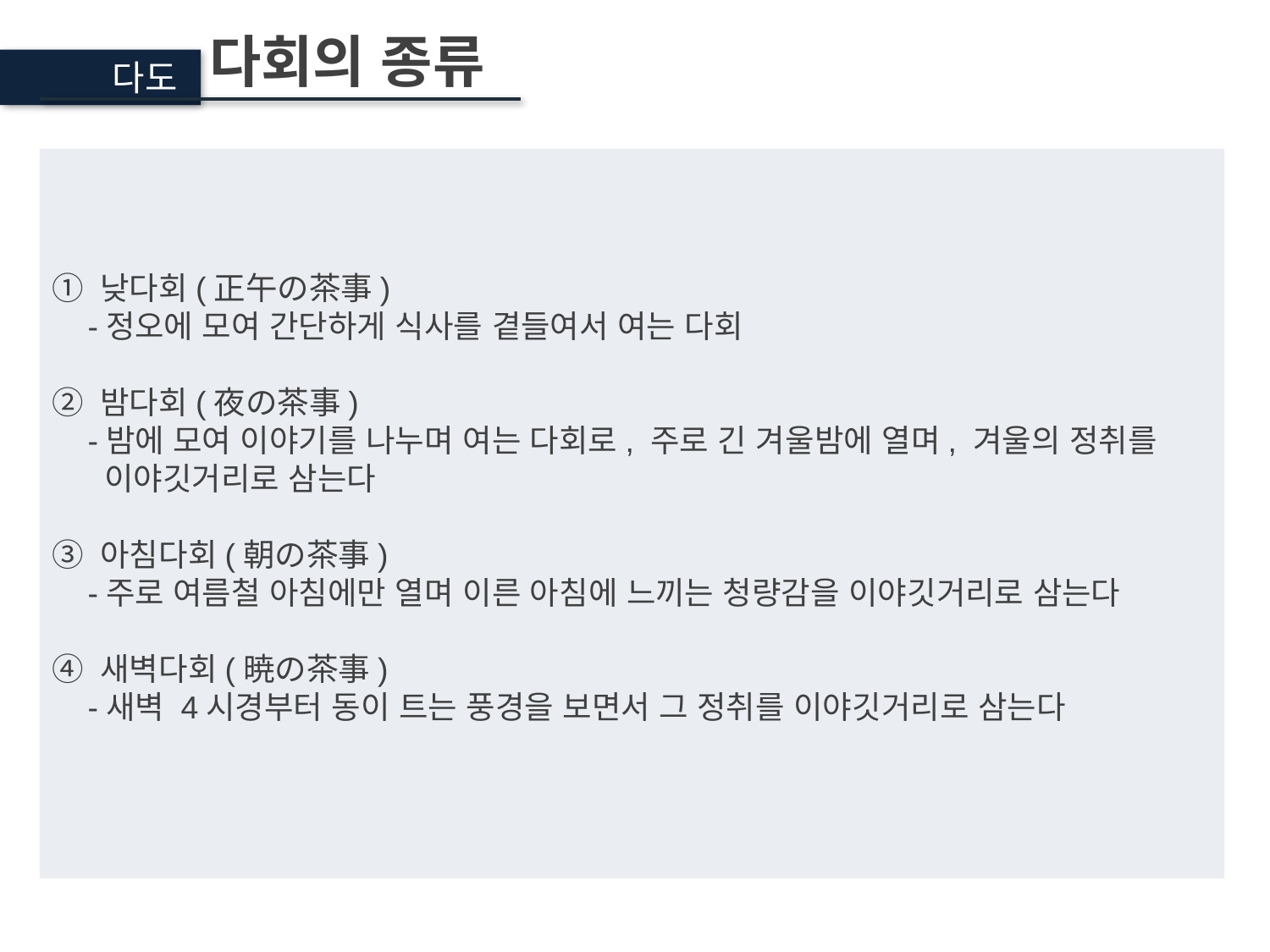

다회의 종류

다도
① 낮다회(正午の茶事)
    -정오에 모여 간단하게 식사를 곁들여서 여는 다회
② 밤다회(夜の茶事)
    -밤에 모여 이야기를 나누며 여는 다회로, 주로 긴 겨울밤에 열며, 겨울의 정취를
     이야깃거리로 삼는다
③ 아침다회(朝の茶事)
    -주로 여름철 아침에만 열며 이른 아침에 느끼는 청량감을 이야깃거리로 삼는다
④ 새벽다회(暁の茶事)
    -새벽 4시경부터 동이 트는 풍경을 보면서 그 정취를 이야깃거리로 삼는다